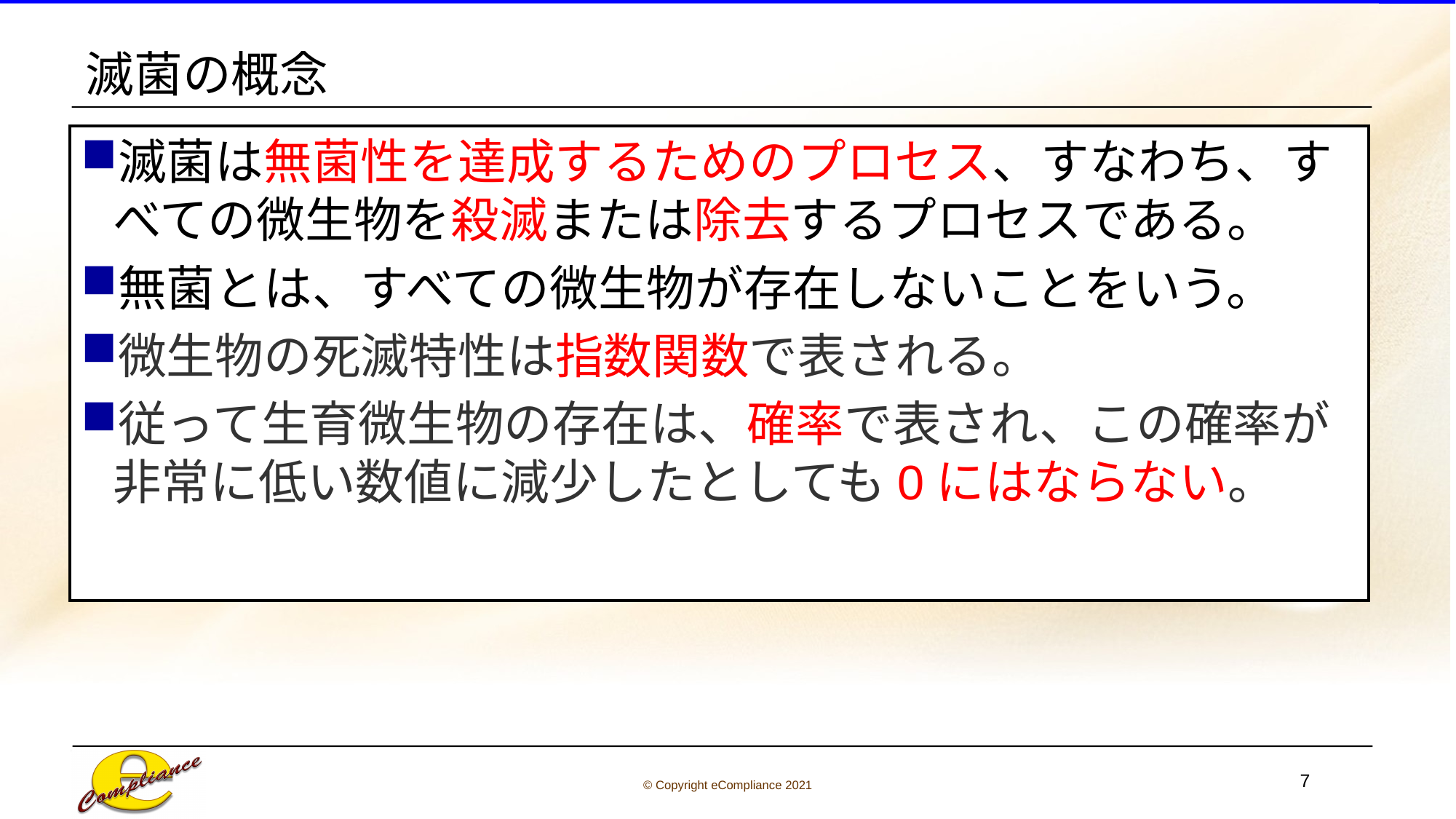

# 滅菌の概念
滅菌は無菌性を達成するためのプロセス、すなわち、すべての微生物を殺滅または除去するプロセスである。
無菌とは、すべての微生物が存在しないことをいう。
微生物の死滅特性は指数関数で表される。
従って生育微生物の存在は、確率で表され、この確率が非常に低い数値に減少したとしても0にはならない。